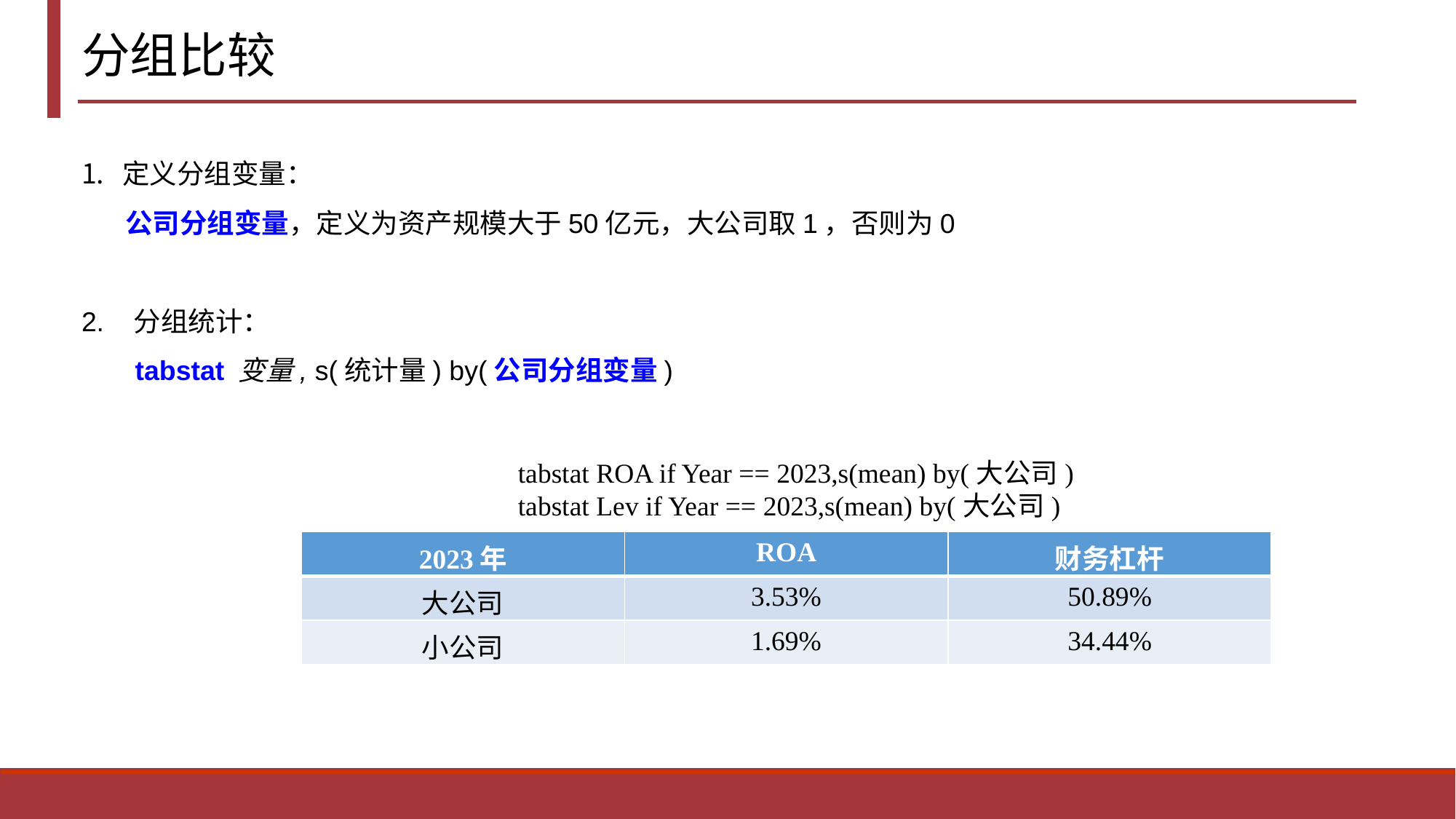

分组比较
定义分组变量：
      公司分组变量，定义为资产规模大于50亿元，大公司取1，否则为0

2.   分组统计：
       tabstat 变量, s(统计量) by(公司分组变量)
 tabstat ROA if Year == 2023,s(mean) by(大公司)
 tabstat Lev if Year == 2023,s(mean) by(大公司)
| 2023年 | ROA | 财务杠杆 |
| --- | --- | --- |
| 大公司 | 3.53% | 50.89% |
| 小公司 | 1.69% | 34.44% |